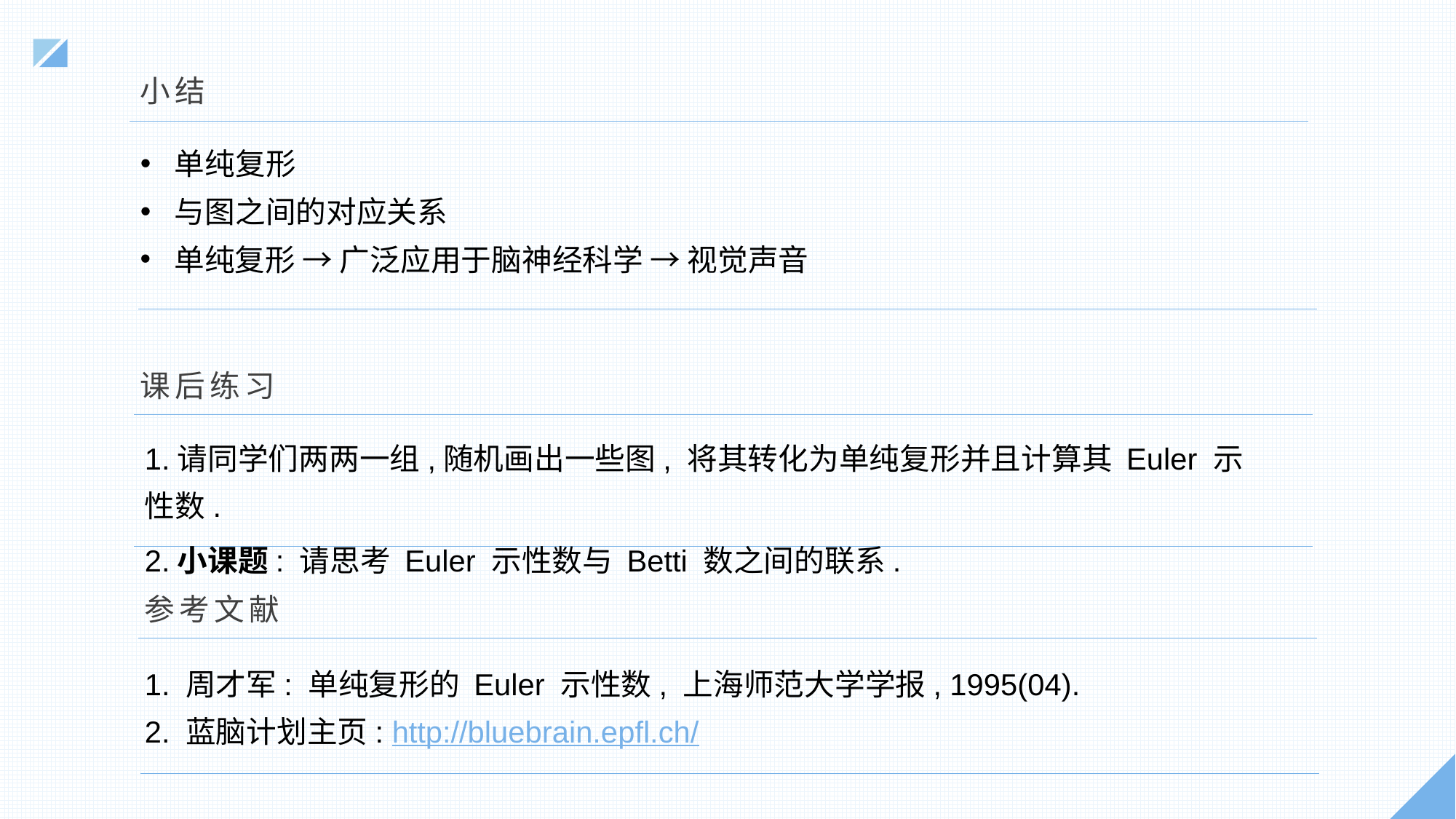

小结
单纯复形
与图之间的对应关系
单纯复形 → 广泛应用于脑神经科学 → 视觉声音
课后练习
1.请同学们两两一组,随机画出一些图, 将其转化为单纯复形并且计算其 Euler 示性数.
2.小课题: 请思考 Euler 示性数与 Betti 数之间的联系.
参考文献
1. 周才军: 单纯复形的 Euler 示性数, 上海师范大学学报, 1995(04).
2. 蓝脑计划主页: http://bluebrain.epfl.ch/